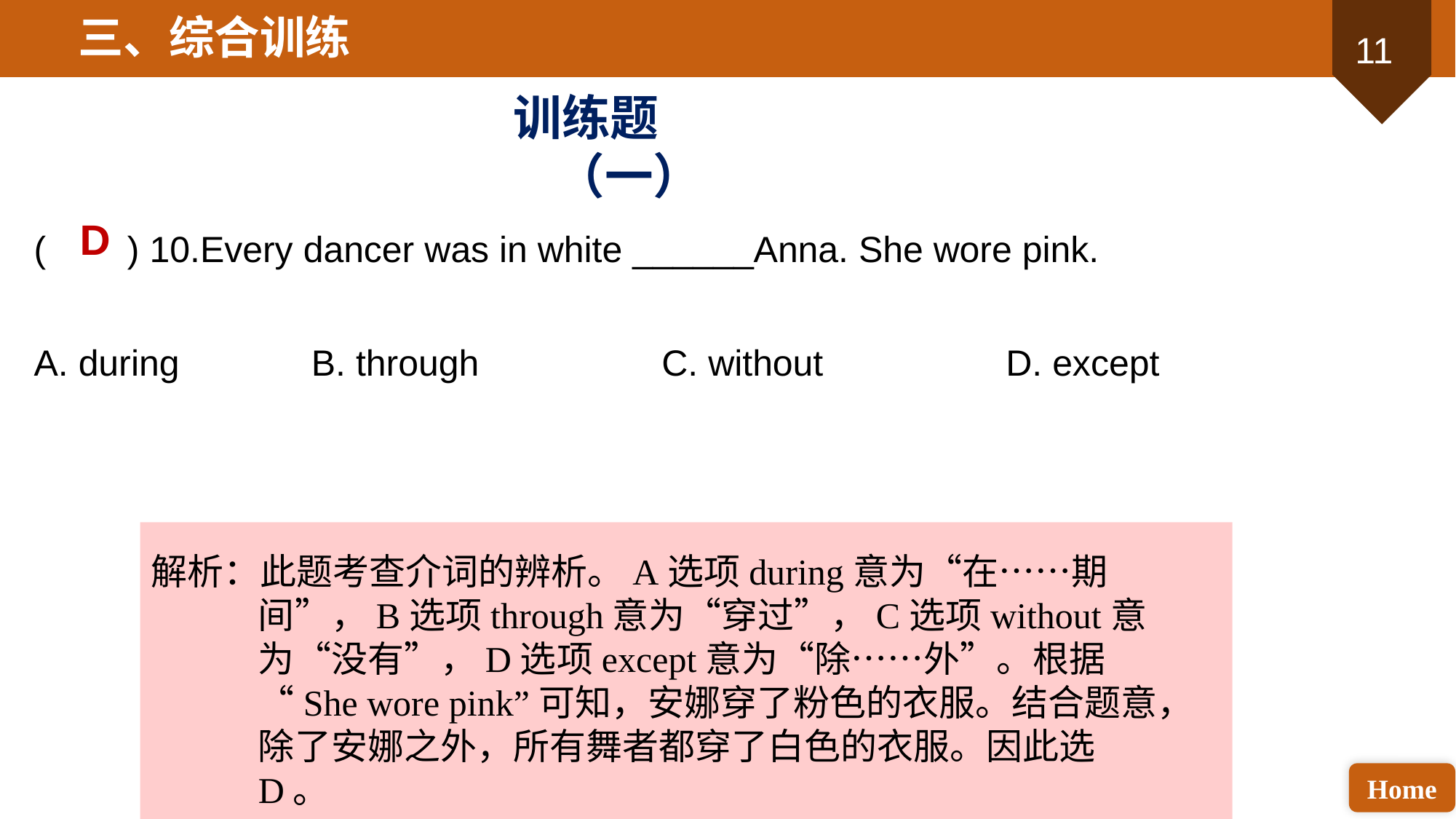

三、综合训练
训练题（一）
D
(        ) 10.Every dancer was in white ______Anna. She wore pink.

A. during             B. through                  C. without                  D. except

解析：此题考查介词的辨析。A选项during意为“在……期间”，B选项through意为“穿过”，C选项without意为“没有”，D选项except意为“除……外”。根据“She wore pink”可知，安娜穿了粉色的衣服。结合题意，除了安娜之外，所有舞者都穿了白色的衣服。因此选D。